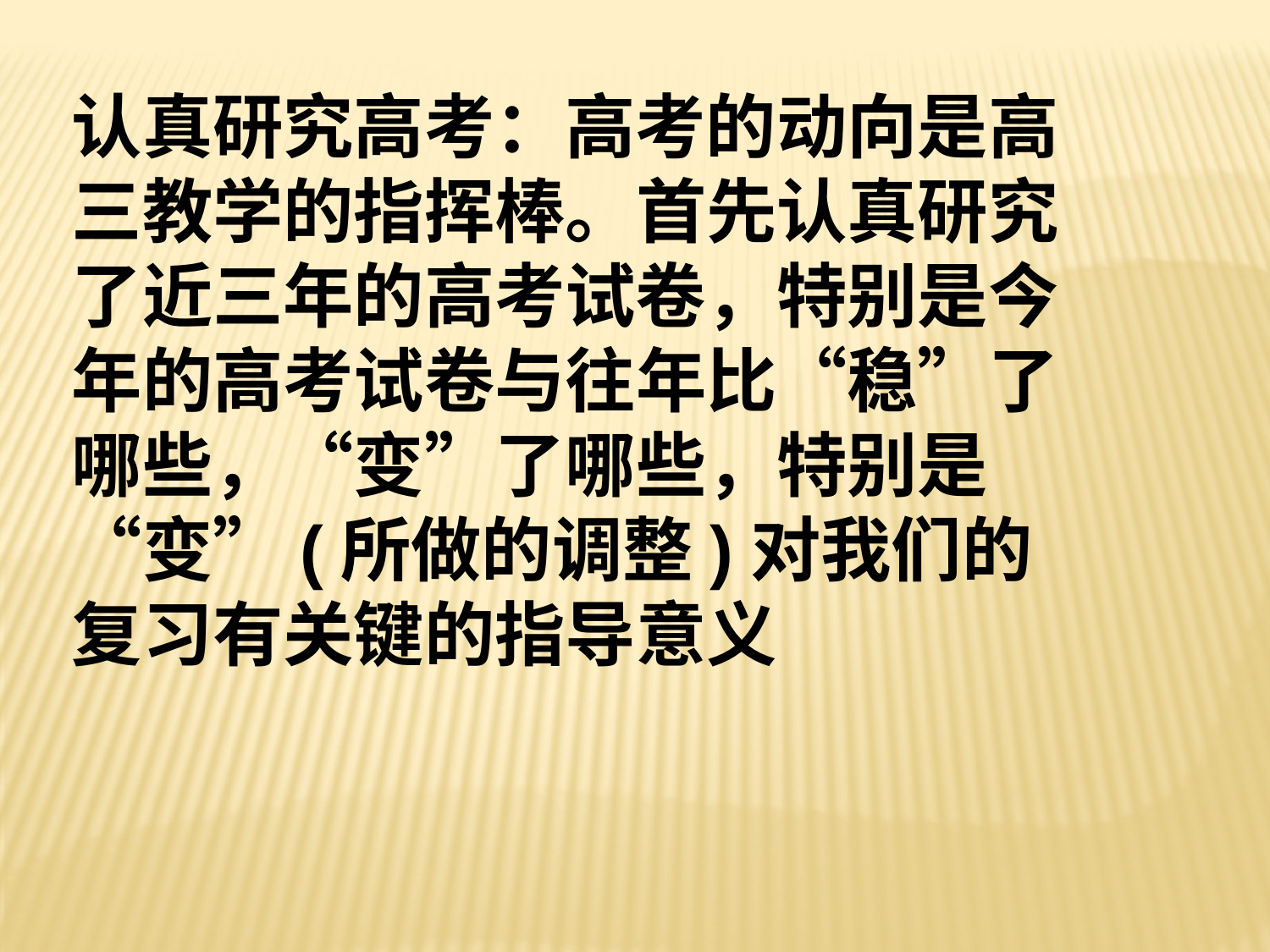

认真研究高考：高考的动向是高三教学的指挥棒。首先认真研究了近三年的高考试卷，特别是今年的高考试卷与往年比“稳”了哪些，“变”了哪些，特别是“变”(所做的调整)对我们的复习有关键的指导意义